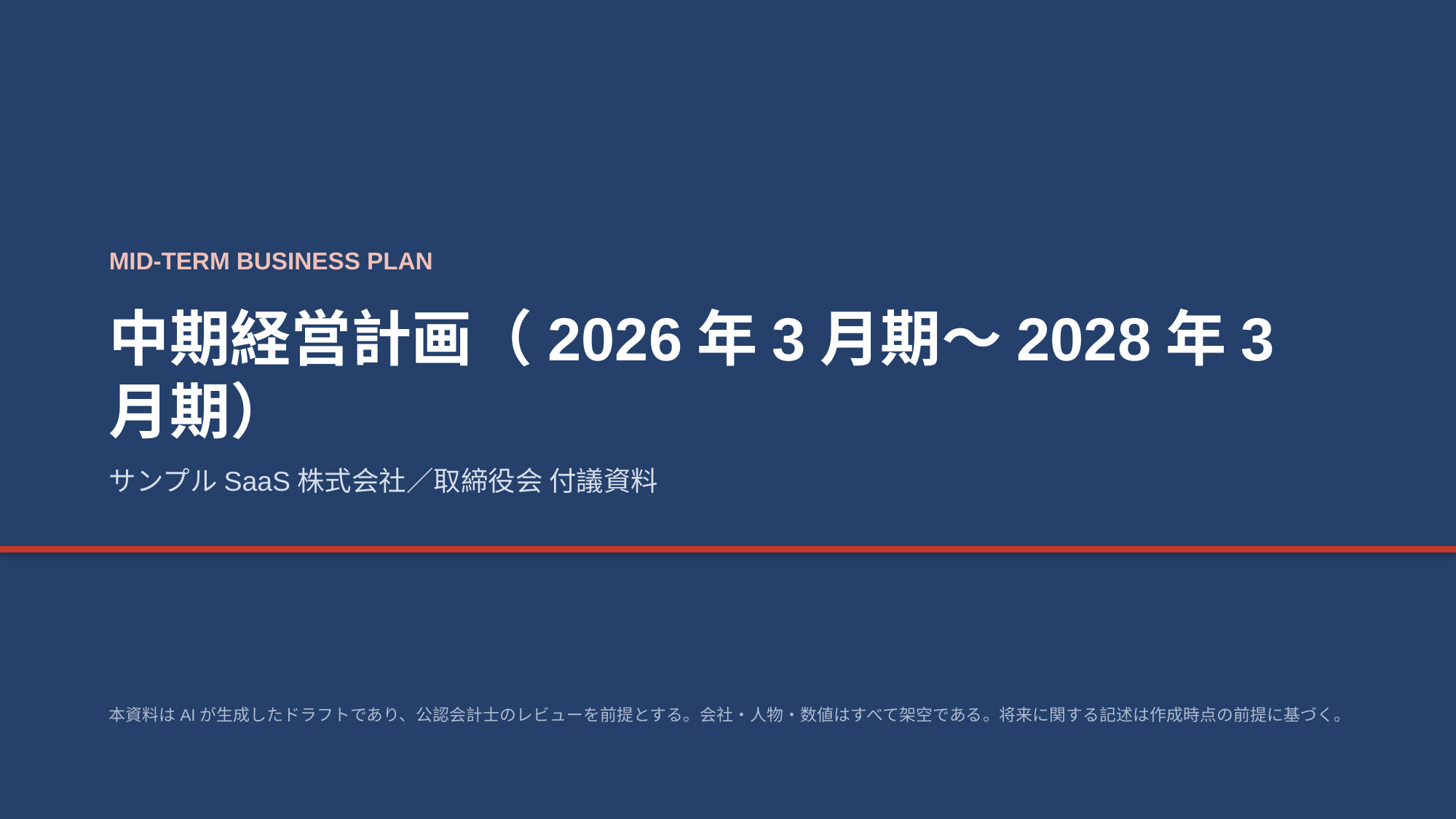

MID-TERM BUSINESS PLAN
中期経営計画（2026年3月期〜2028年3月期）
サンプルSaaS株式会社／取締役会 付議資料

本資料はAIが生成したドラフトであり、公認会計士のレビューを前提とする。会社・人物・数値はすべて架空である。将来に関する記述は作成時点の前提に基づく。